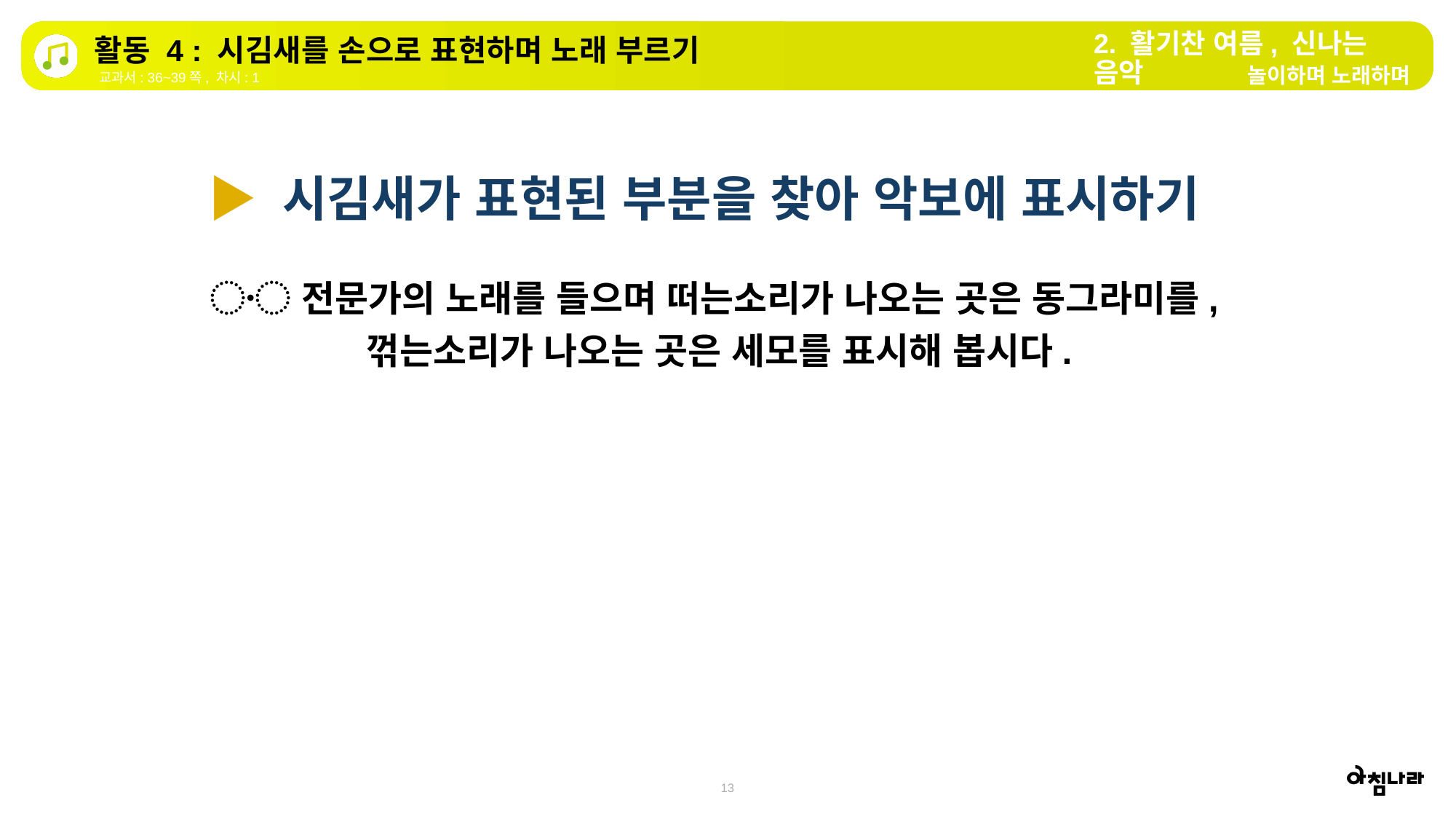

2. 활기찬 여름, 신나는 음악
활동 4 : 시김새를 손으로 표현하며 노래 부르기
놀이하며 노래하며
교과서: 36~39쪽, 차시: 1
▶ 시김새가 표현된 부분을 찾아 악보에 표시하기
〮 전문가의 노래를 들으며 떠는소리가 나오는 곳은 동그라미를,
꺾는소리가 나오는 곳은 세모를 표시해 봅시다.
13